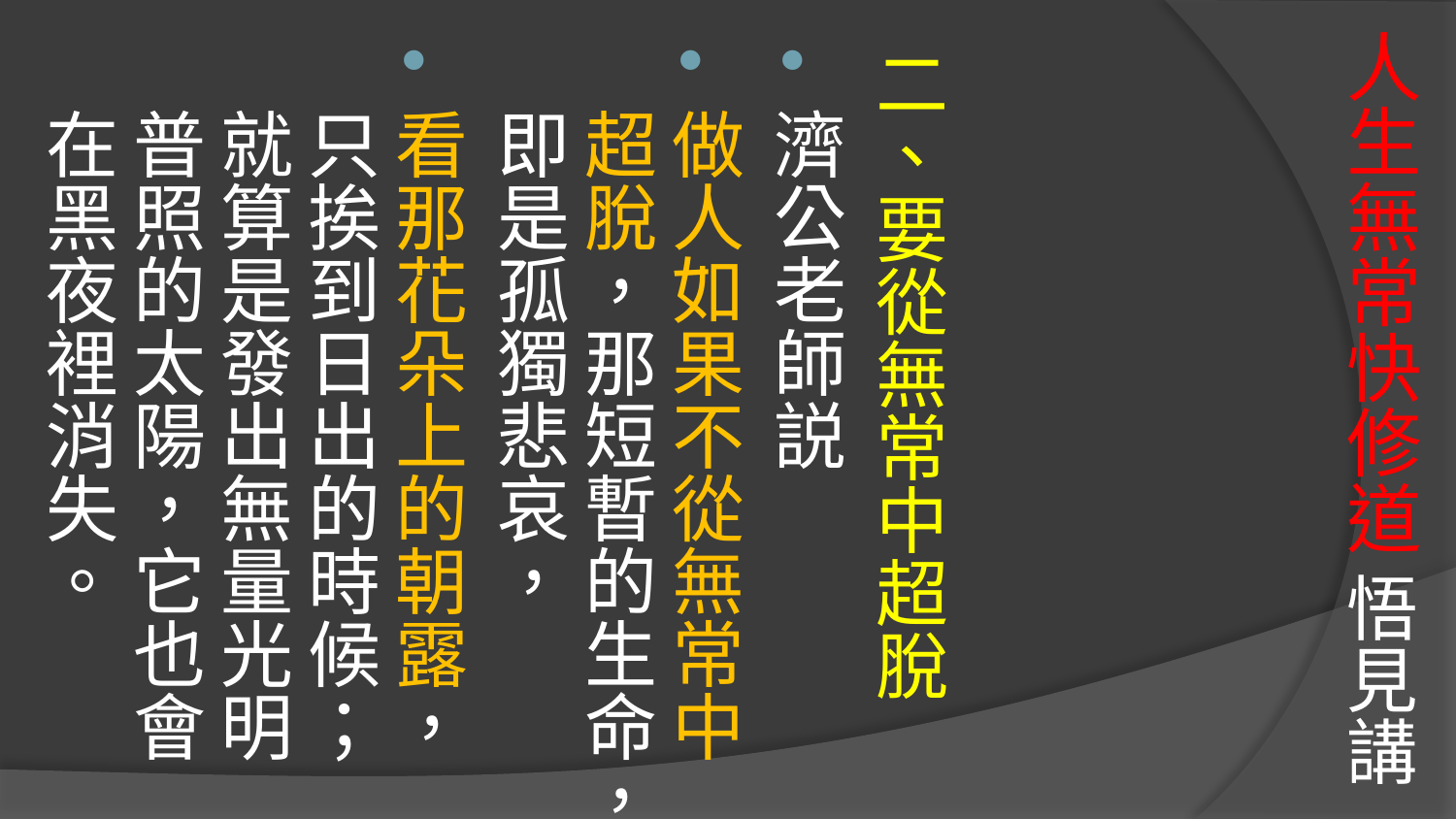

# 人生無常快修道 悟見講
二、要從無常中超脫
濟公老師説
做人如果不從無常中超脫，那短暫的生命，即是孤獨悲哀，
看那花朵上的朝露，只挨到日出的時候；就算是發出無量光明普照的太陽，它也會在黑夜裡消失。